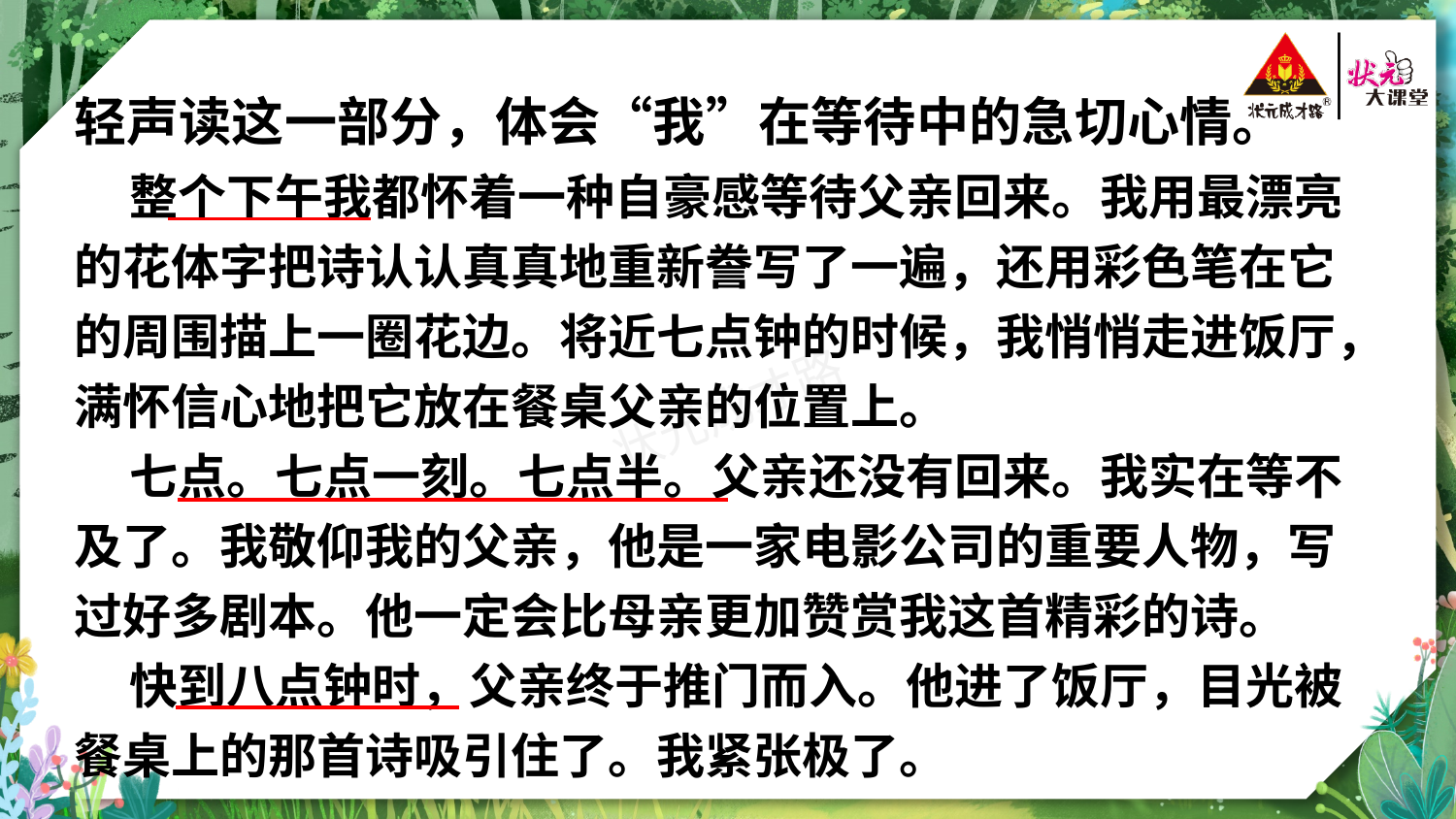

轻声读这一部分，体会“我”在等待中的急切心情。
    整个下午我都怀着一种自豪感等待父亲回来。我用最漂亮的花体字把诗认认真真地重新誊写了一遍，还用彩色笔在它的周围描上一圈花边。将近七点钟的时候，我悄悄走进饭厅，满怀信心地把它放在餐桌父亲的位置上。
    七点。七点一刻。七点半。父亲还没有回来。我实在等不及了。我敬仰我的父亲，他是一家电影公司的重要人物，写过好多剧本。他一定会比母亲更加赞赏我这首精彩的诗。
    快到八点钟时，父亲终于推门而入。他进了饭厅，目光被餐桌上的那首诗吸引住了。我紧张极了。